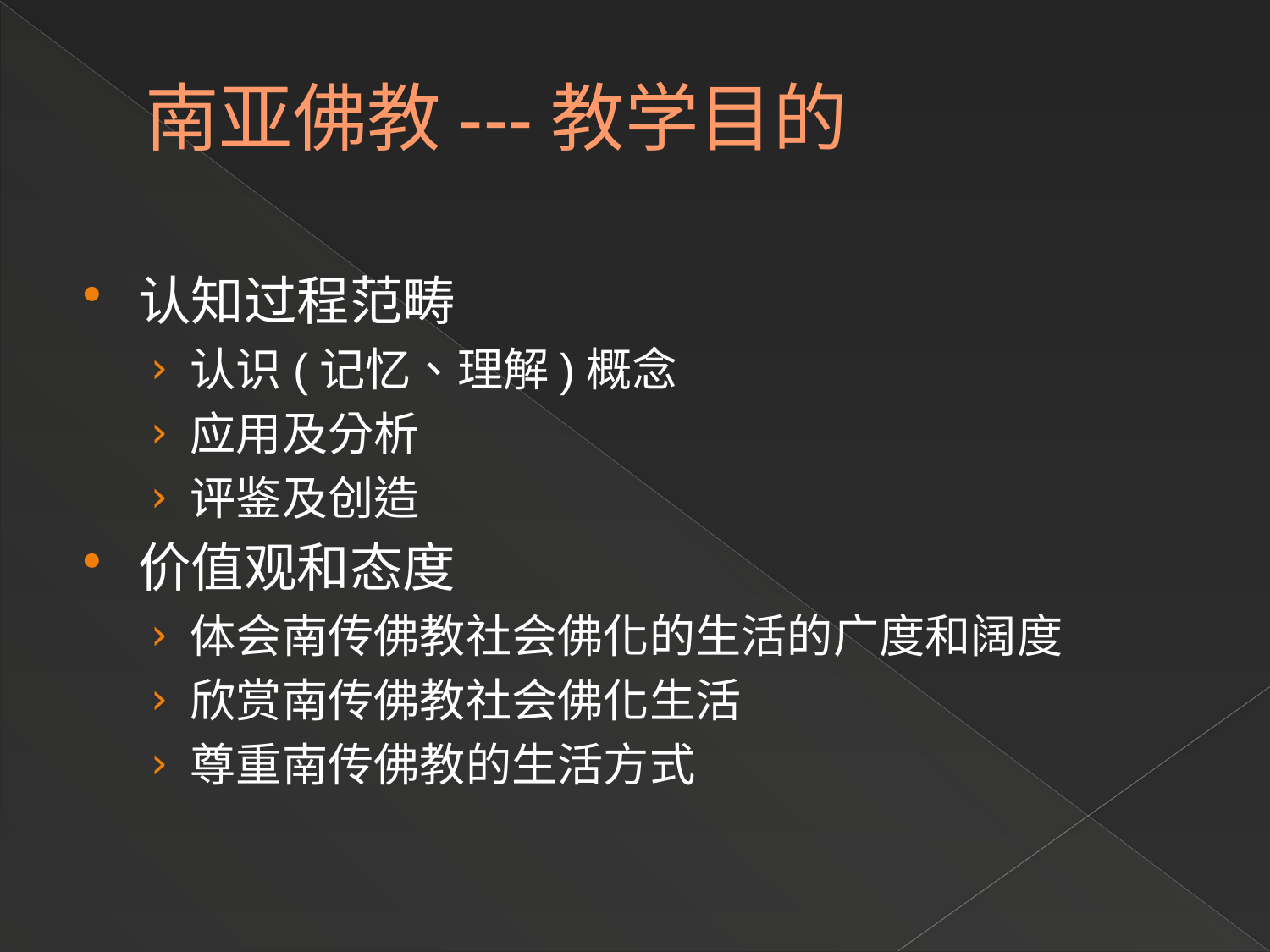

# 南亚佛教---教学目的
认知过程范畴
认识(记忆、理解)概念
应用及分析
评鉴及创造
价值观和态度
体会南传佛教社会佛化的生活的广度和阔度
欣赏南传佛教社会佛化生活
尊重南传佛教的生活方式